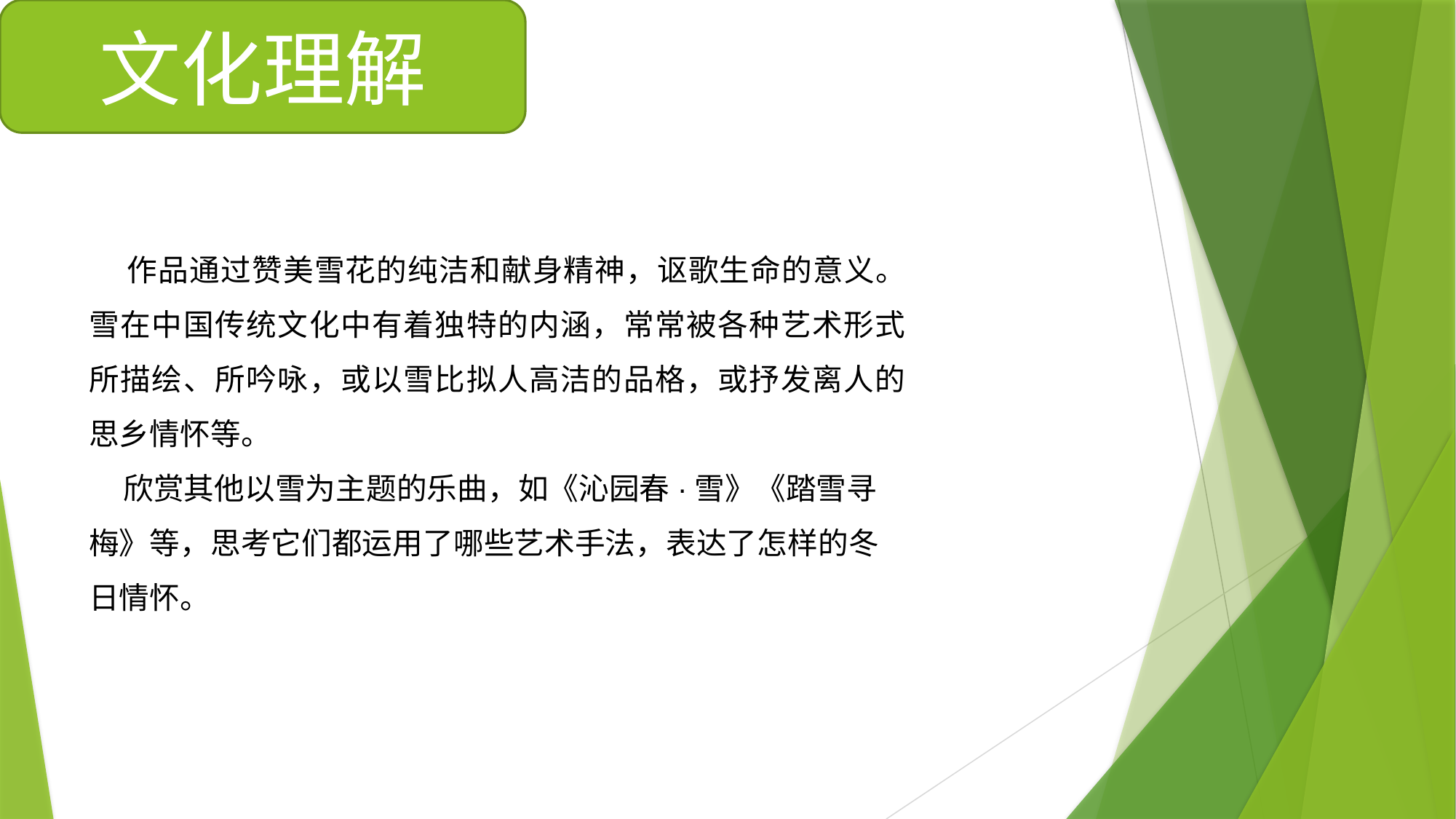

文化理解
    作品通过赞美雪花的纯洁和献身精神，讴歌生命的意义。雪在中国传统文化中有着独特的内涵，常常被各种艺术形式所描绘、所吟咏，或以雪比拟人高洁的品格，或抒发离人的思乡情怀等。
    欣赏其他以雪为主题的乐曲，如《沁园春·雪》《踏雪寻梅》等，思考它们都运用了哪些艺术手法，表达了怎样的冬日情怀。